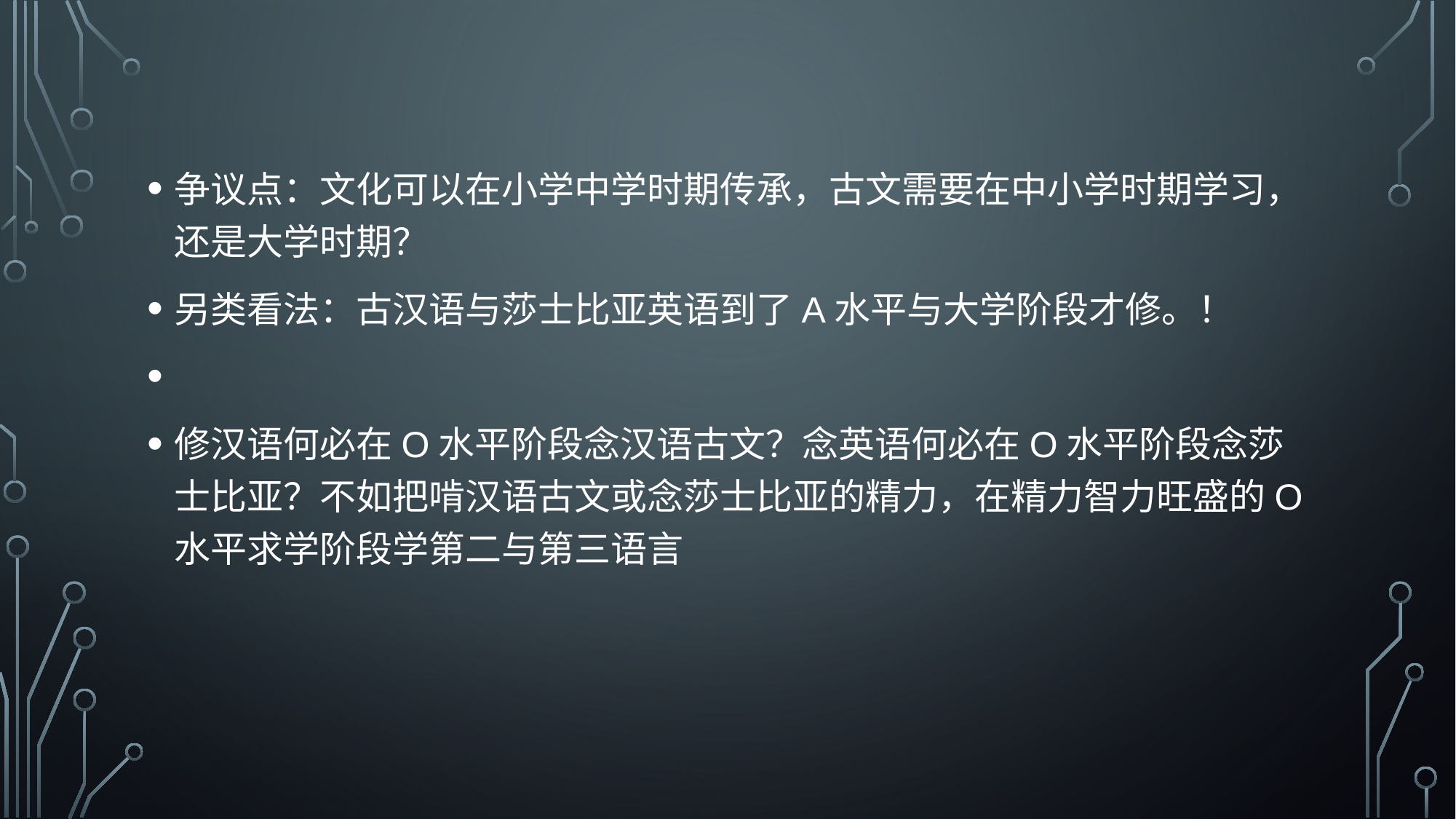

#
争议点：文化可以在小学中学时期传承，古文需要在中小学时期学习，还是大学时期？
另类看法：古汉语与莎士比亚英语到了A水平与大学阶段才修。！

修汉语何必在O水平阶段念汉语古文？念英语何必在O水平阶段念莎士比亚？不如把啃汉语古文或念莎士比亚的精力，在精力智力旺盛的O水平求学阶段学第二与第三语言